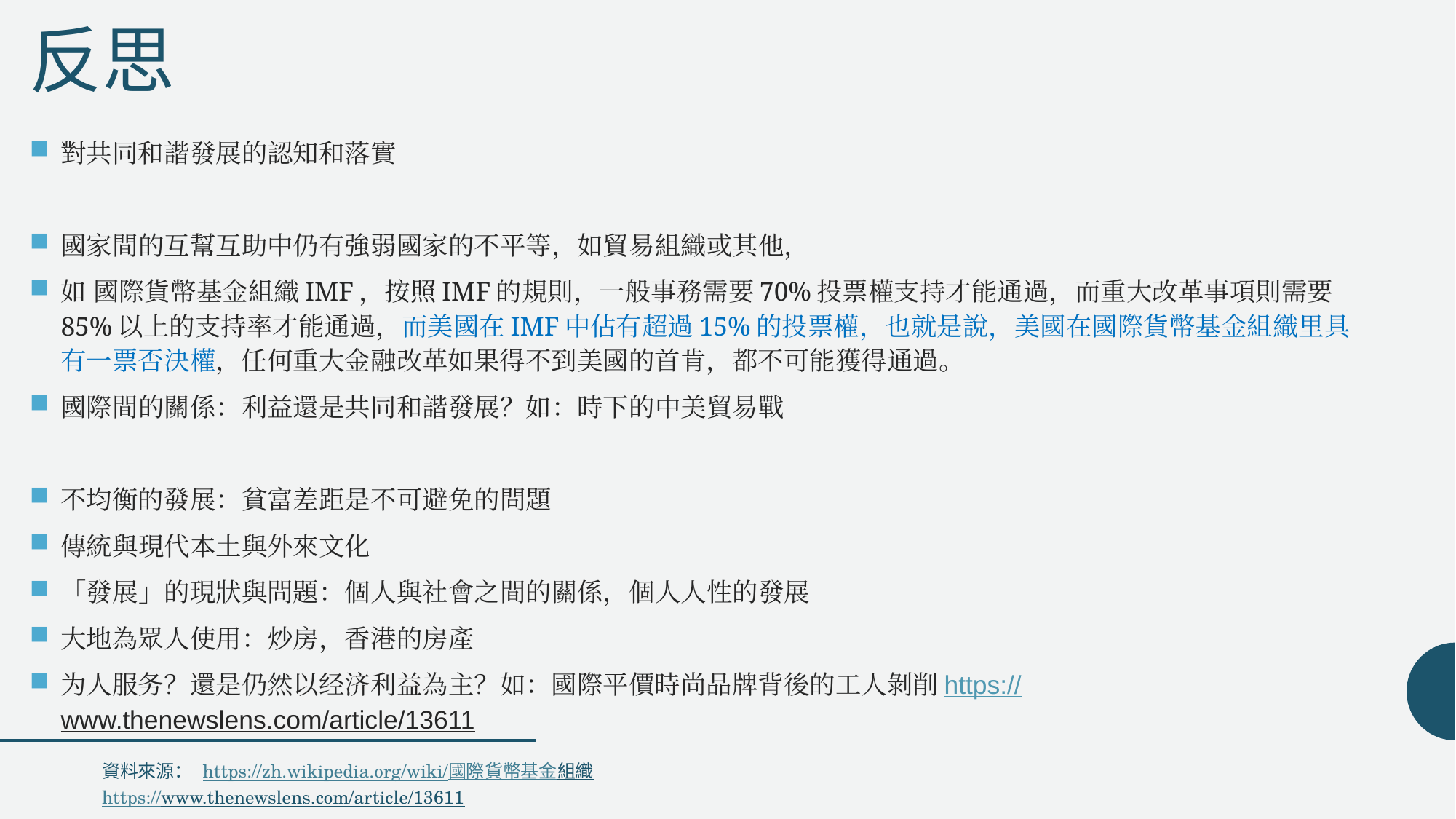

# 反思
對共同和諧發展的認知和落實

國家間的互幫互助中仍有強弱國家的不平等，如貿易組織或其他，
如 國際貨幣基金組織IMF，按照IMF的規則，一般事務需要70%投票權支持才能通過，而重大改革事項則需要85%以上的支持率才能通過，而美國在IMF中佔有超過15%的投票權，也就是說，美國在國際貨幣基金組織里具有一票否決權，任何重大金融改革如果得不到美國的首肯，都不可能獲得通過。
國際間的關係：利益還是共同和諧發展？如：時下的中美貿易戰

不均衡的發展：貧富差距是不可避免的問題
傳統與現代本土與外來文化
「發展」的現狀與問題：個人與社會之間的關係，個人人性的發展
大地為眾人使用：炒房，香港的房產
为人服务？還是仍然以经济利益為主？如：國際平價時尚品牌背後的工人剝削https://www.thenewslens.com/article/13611

資料來源： https://zh.wikipedia.org/wiki/國際貨幣基金組織
https://www.thenewslens.com/article/13611